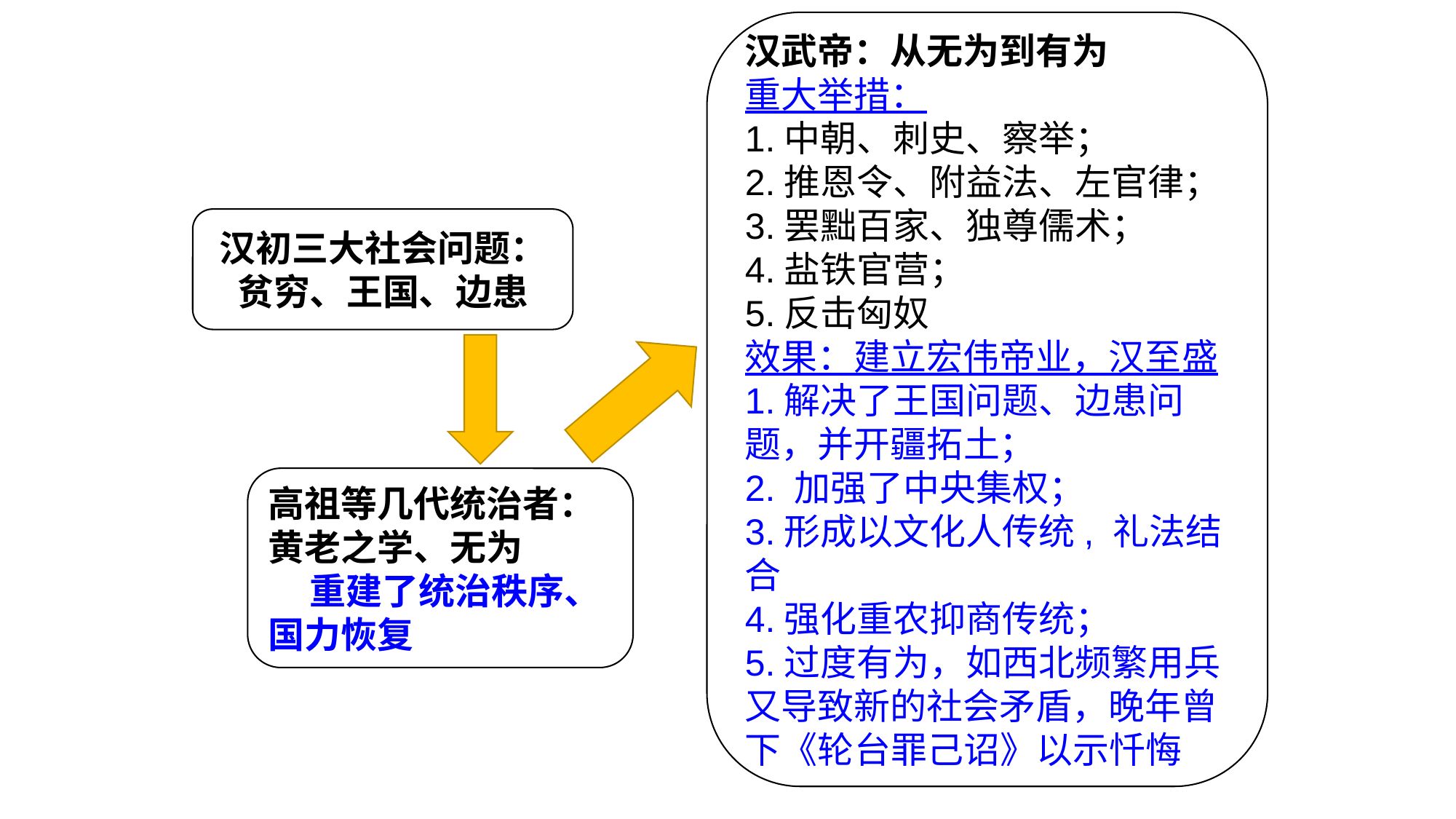

汉武帝：从无为到有为
重大举措：
1.中朝、刺史、察举；
2.推恩令、附益法、左官律；
3.罢黜百家、独尊儒术；
4.盐铁官营；
5.反击匈奴
效果：建立宏伟帝业，汉至盛
1.解决了王国问题、边患问题，并开疆拓土；
2. 加强了中央集权；
3.形成以文化人传统, 礼法结合
4.强化重农抑商传统；
5.过度有为，如西北频繁用兵又导致新的社会矛盾，晚年曾下《轮台罪己诏》以示忏悔
汉初三大社会问题：
贫穷、王国、边患

高祖等几代统治者：黄老之学、无为
    重建了统治秩序、国力恢复